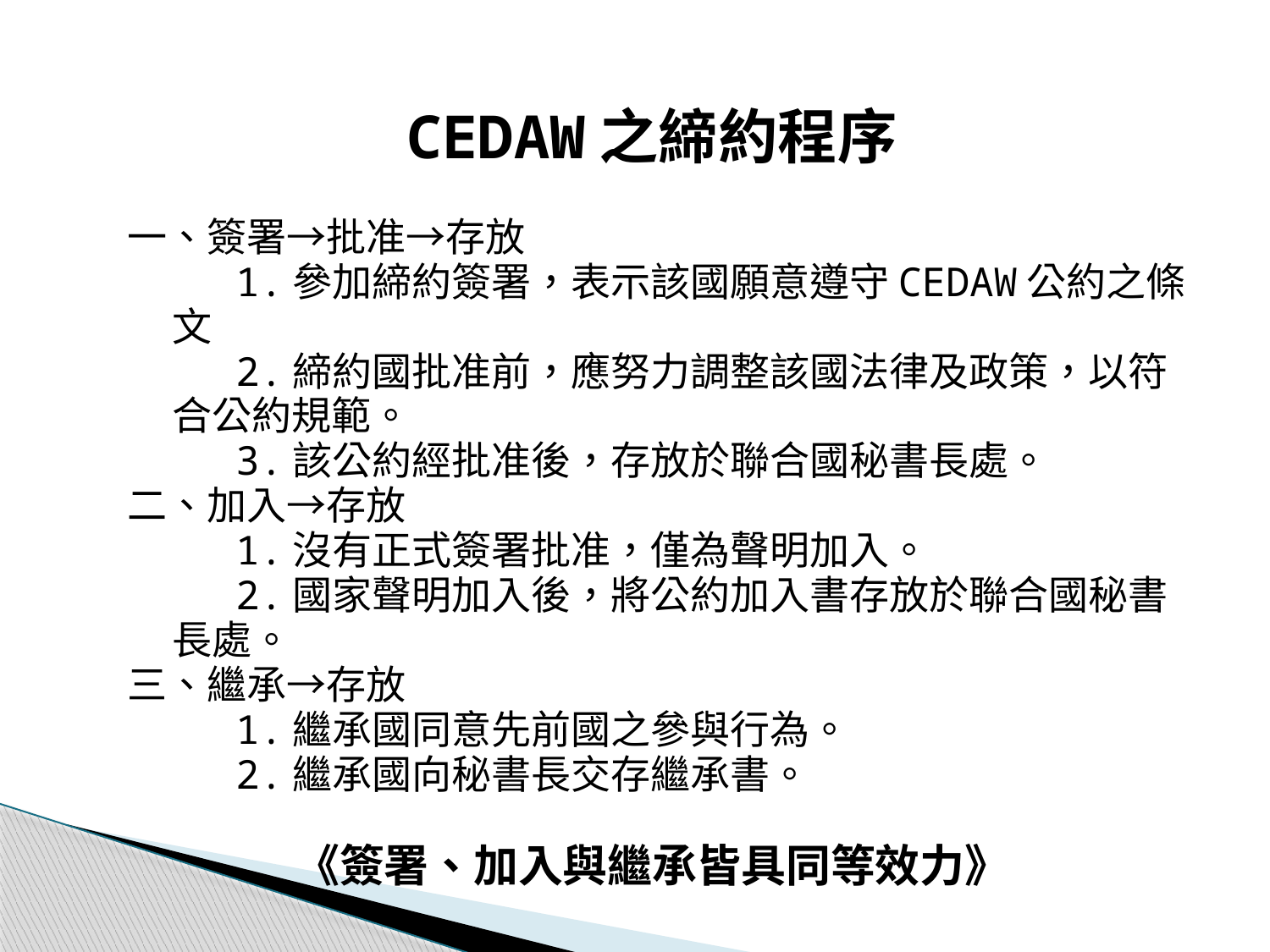

CEDAW之締約程序

   一、簽署→批准→存放
      1.參加締約簽署，表示該國願意遵守CEDAW公約之條
        文
      2.締約國批准前，應努力調整該國法律及政策，以符
        合公約規範。
      3.該公約經批准後，存放於聯合國秘書長處。
   二、加入→存放
      1.沒有正式簽署批准，僅為聲明加入。
      2.國家聲明加入後，將公約加入書存放於聯合國秘書
        長處。
   三、繼承→存放
      1.繼承國同意先前國之參與行為。
      2.繼承國向秘書長交存繼承書。

《簽署、加入與繼承皆具同等效力》